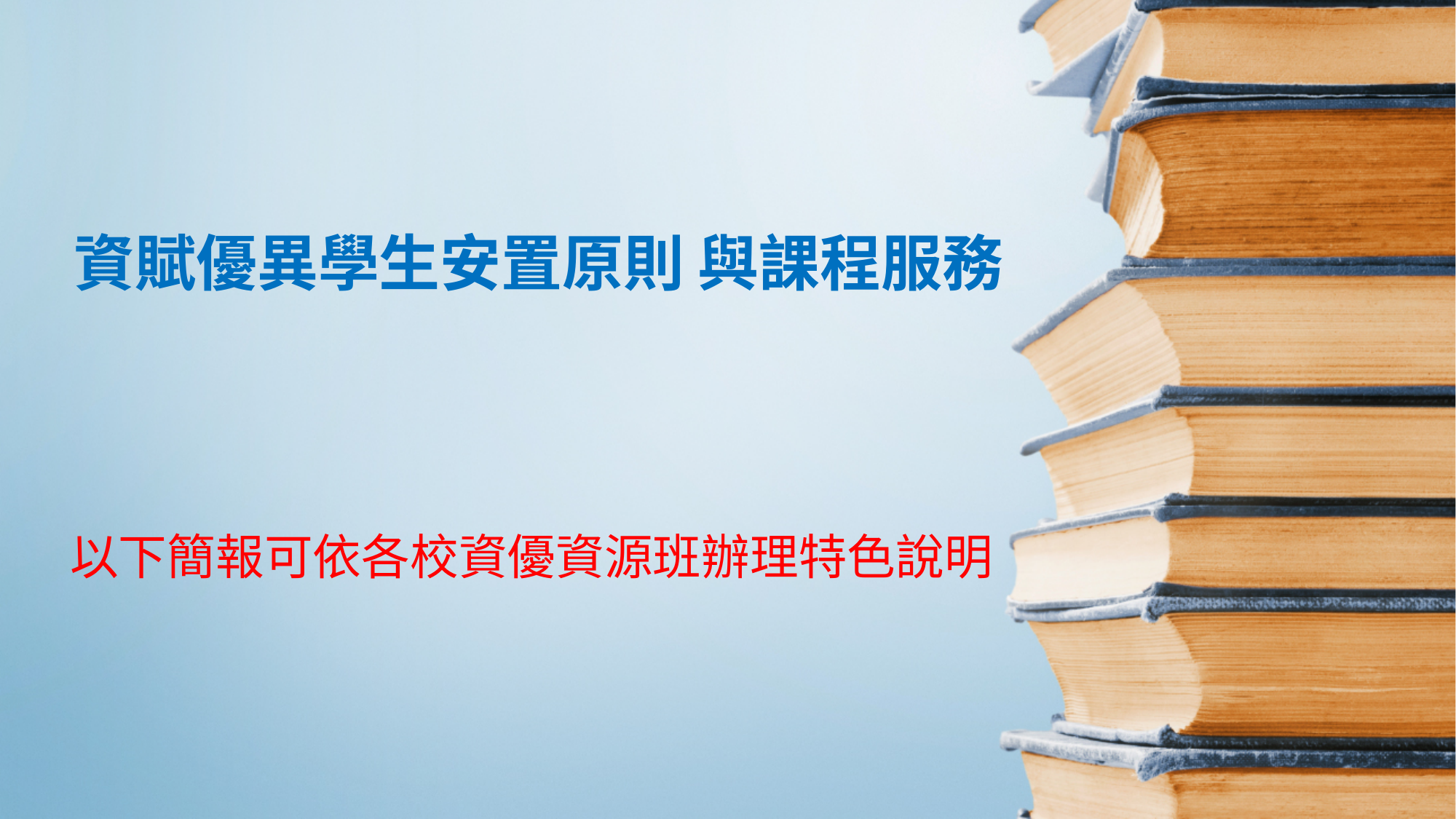

# 資賦優異學生安置原則 與課程服務
以下簡報可依各校資優資源班辦理特色說明